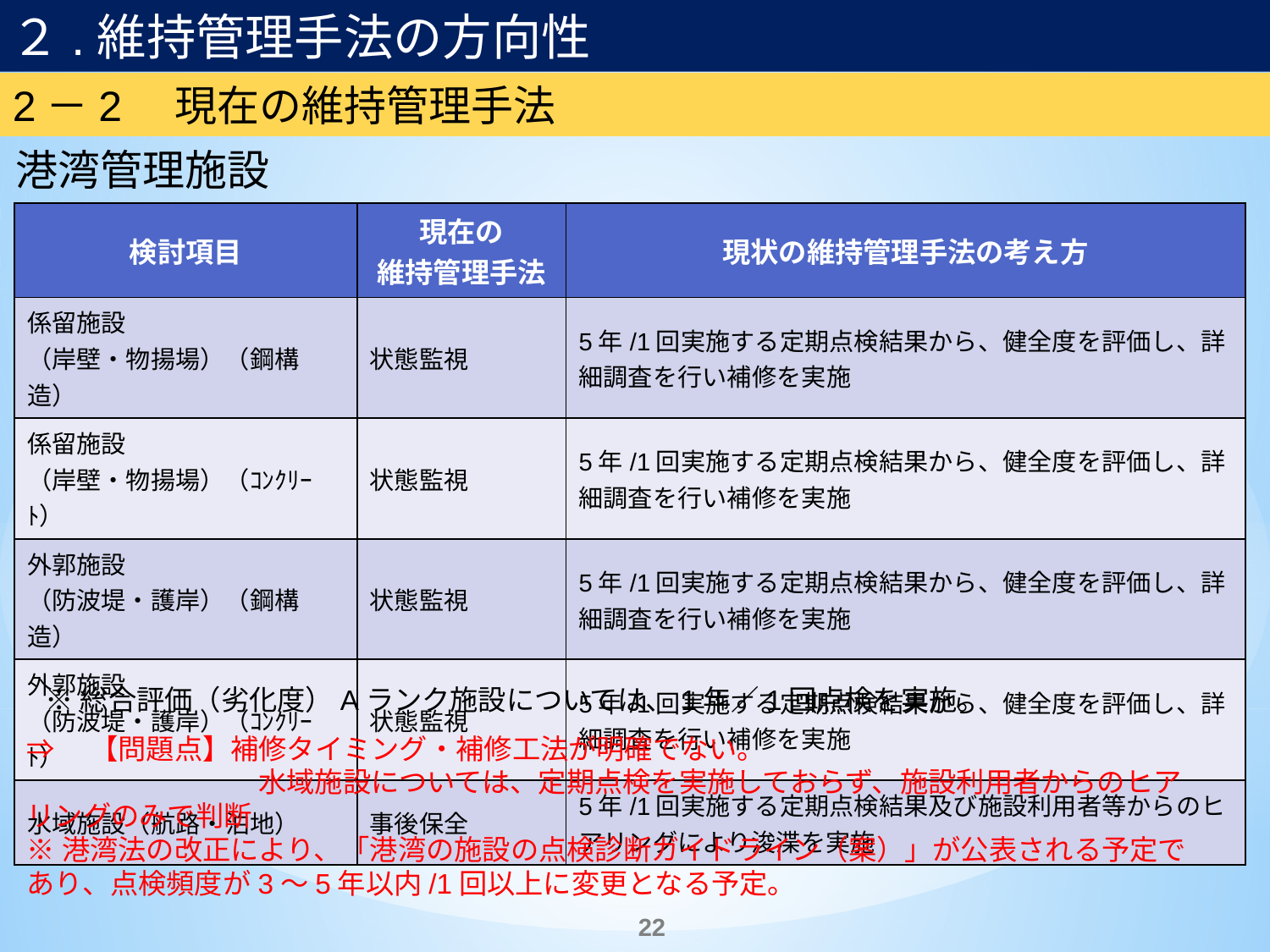

２.維持管理手法の方向性
2－2　現在の維持管理手法
港湾管理施設
| 検討項目 | 現在の 維持管理手法 | 現状の維持管理手法の考え方 |
| --- | --- | --- |
| 係留施設 （岸壁・物揚場）（鋼構造） | 状態監視 | 5年/1回実施する定期点検結果から、健全度を評価し、詳細調査を行い補修を実施 |
| 係留施設 （岸壁・物揚場）（ｺﾝｸﾘｰﾄ） | 状態監視 | 5年/1回実施する定期点検結果から、健全度を評価し、詳細調査を行い補修を実施 |
| 外郭施設 （防波堤・護岸）（鋼構造） | 状態監視 | 5年/1回実施する定期点検結果から、健全度を評価し、詳細調査を行い補修を実施 |
| 外郭施設 （防波堤・護岸）（ｺﾝｸﾘｰﾄ） | 状態監視 | 5年/1回実施する定期点検結果から、健全度を評価し、詳細調査を行い補修を実施 |
| 水域施設（航路・泊地） | 事後保全 | 5年/1回実施する定期点検結果及び施設利用者等からのヒアリングにより浚渫を実施 |
※総合評価（劣化度）Aランク施設については、1年／1回点検を実施。
⇒　【問題点】補修タイミング・補修工法が明確でない。
　　　　　　　　 水域施設については、定期点検を実施しておらず、施設利用者からのヒアリングのみで判断
※港湾法の改正により、「港湾の施設の点検診断ガイドライン（案）」が公表される予定であり、点検頻度が3～5年以内/1回以上に変更となる予定。
22